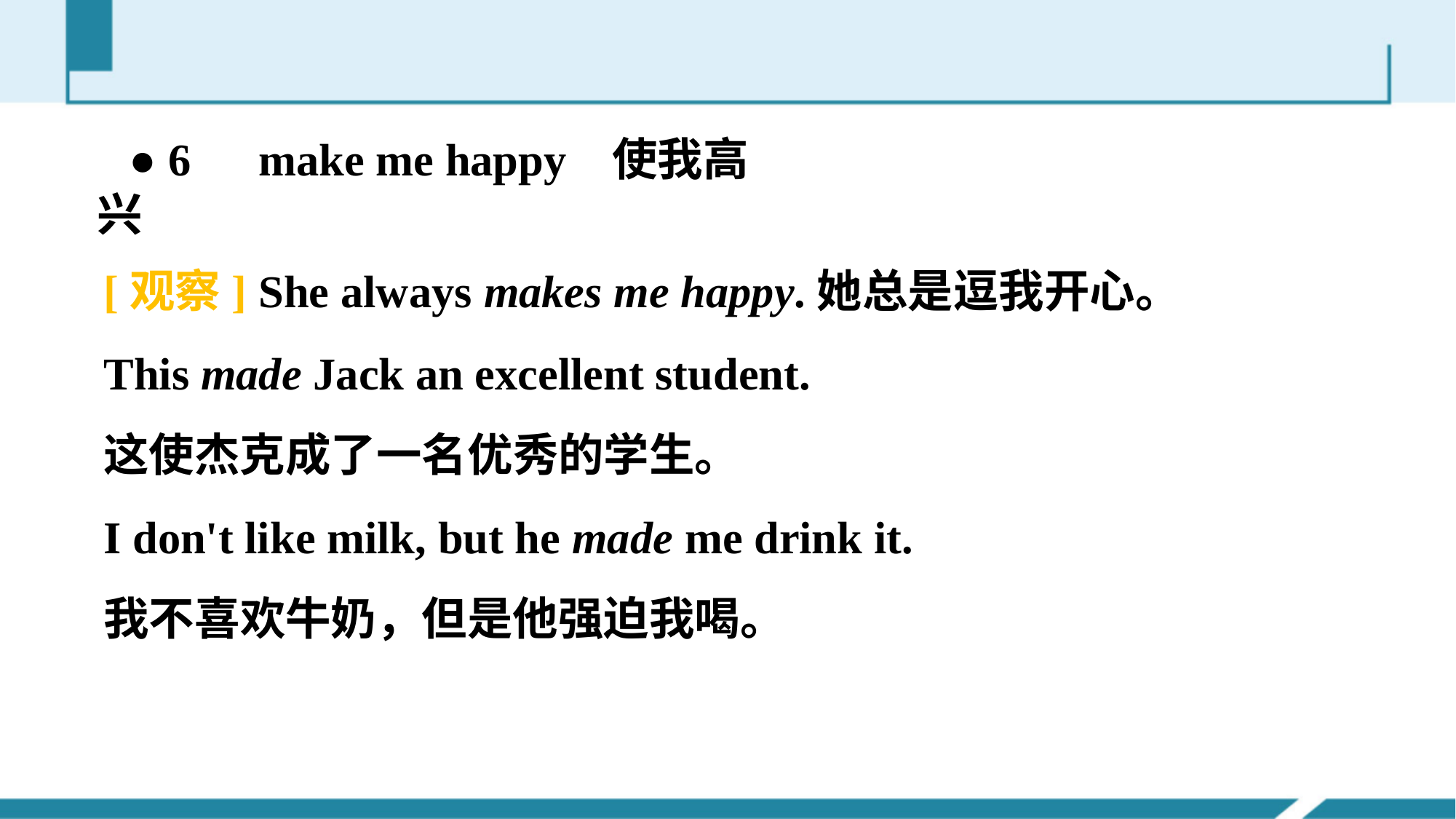

● 6　make me happy   使我高兴
[观察] She always makes me happy.她总是逗我开心。
This made Jack an excellent student.
这使杰克成了一名优秀的学生。
I don't like milk, but he made me drink it.
我不喜欢牛奶，但是他强迫我喝。